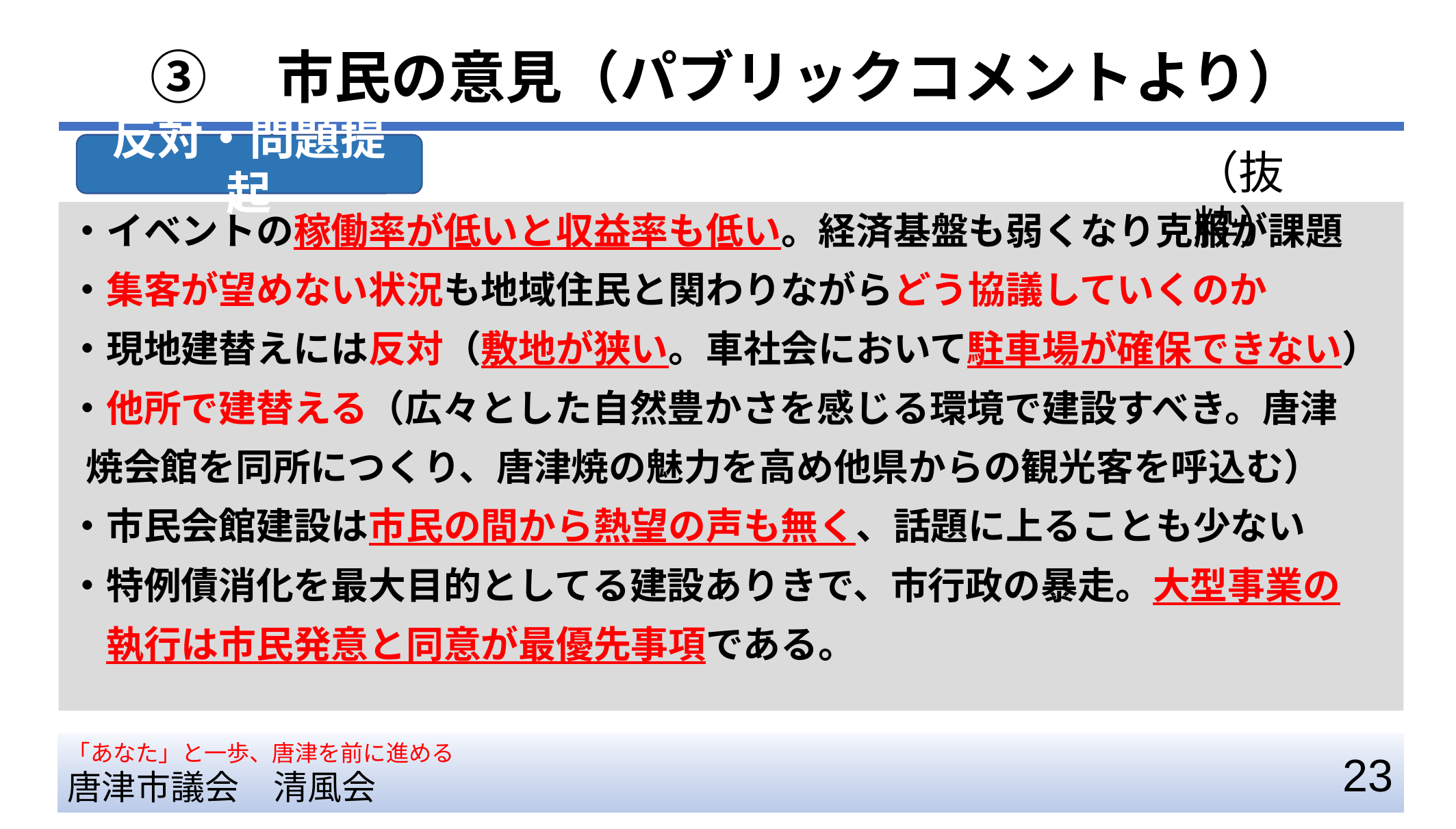

# ③　市民の意見（パブリックコメントより）
反対・問題提起
（抜粋）
・イベントの稼働率が低いと収益率も低い。経済基盤も弱くなり克服が課題
・集客が望めない状況も地域住民と関わりながらどう協議していくのか
・現地建替えには反対（敷地が狭い。車社会において駐車場が確保できない）
・他所で建替える（広々とした自然豊かさを感じる環境で建設すべき。唐津
 焼会館を同所につくり、唐津焼の魅力を高め他県からの観光客を呼込む）
・市民会館建設は市民の間から熱望の声も無く、話題に上ることも少ない
・特例債消化を最大目的としてる建設ありきで、市行政の暴走。大型事業の
　執行は市民発意と同意が最優先事項である。

「あなた」と一歩、唐津を前に進める
唐津市議会　清風会
23